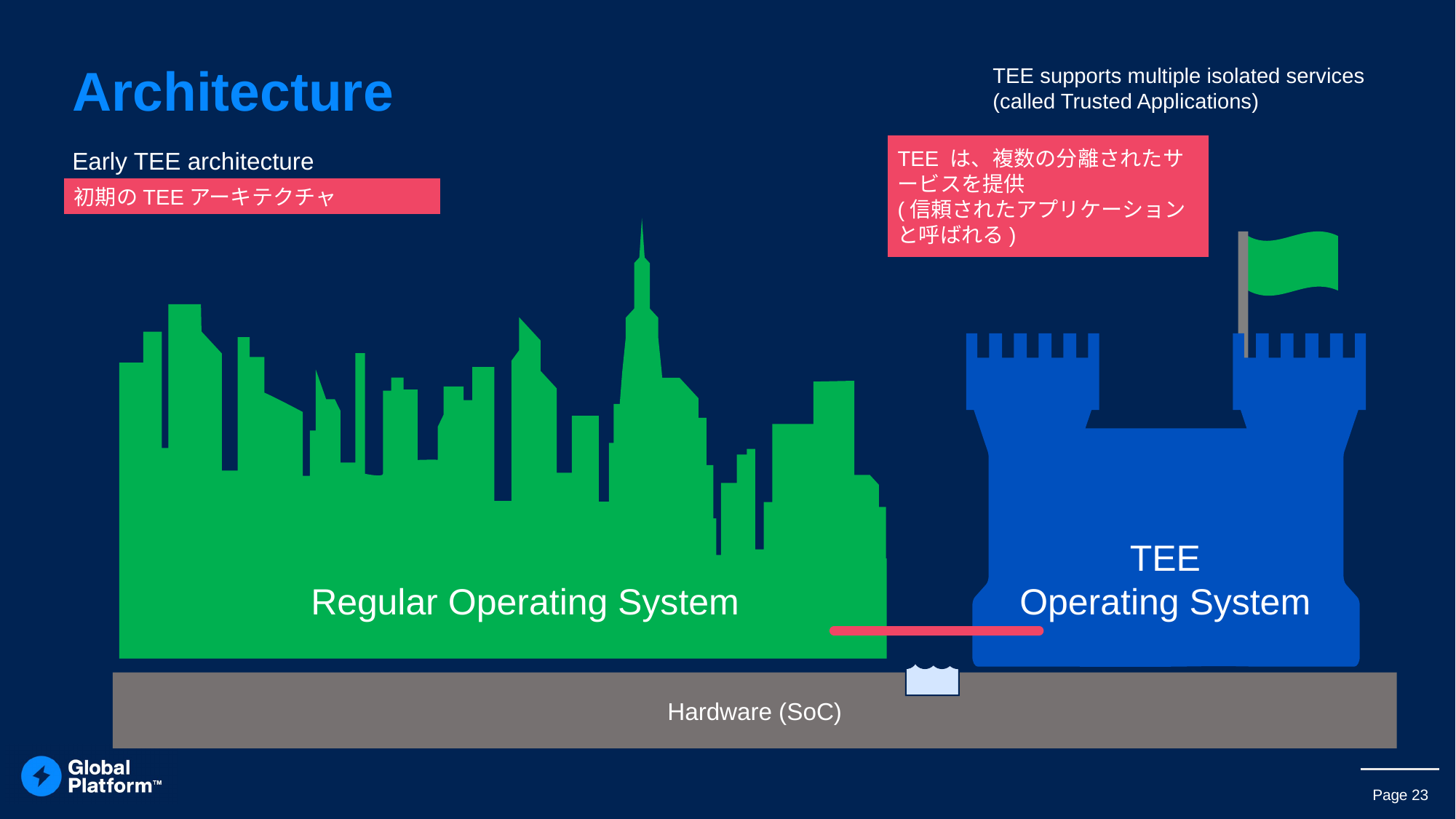

TEE supports multiple isolated services
(called Trusted Applications)
# Architecture
TEE は、複数の分離されたサービスを提供
(信頼されたアプリケーションと呼ばれる)
Early TEE architecture
初期のTEEアーキテクチャ

Regular Operating System
EE
Operating System
TEE
Operating System

Hardware (SoC)